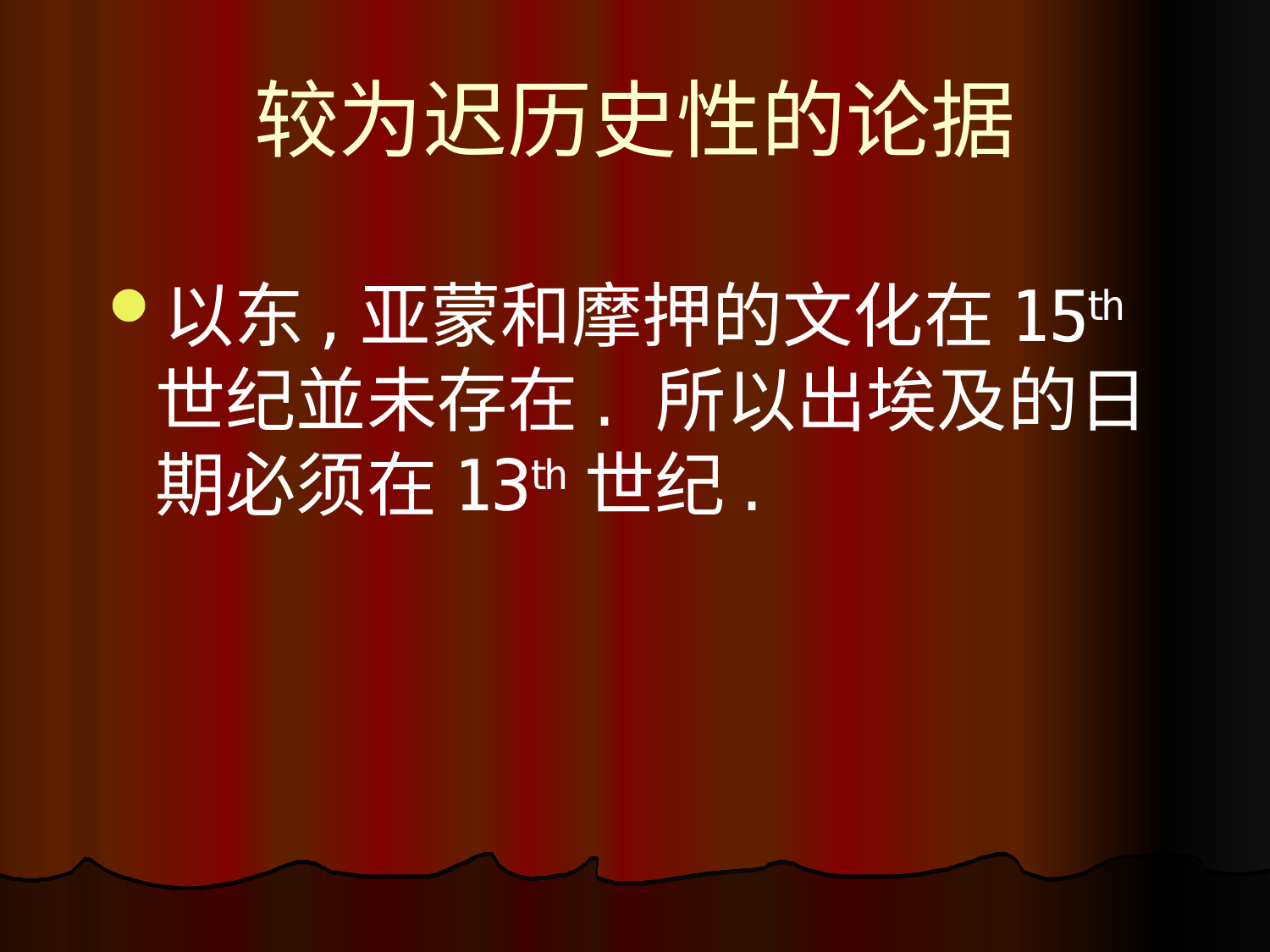

# 较为迟历史性的论据
以东,亚蒙和摩押的文化在15th 世纪並未存在. 所以出埃及的日期必须在13th世纪.